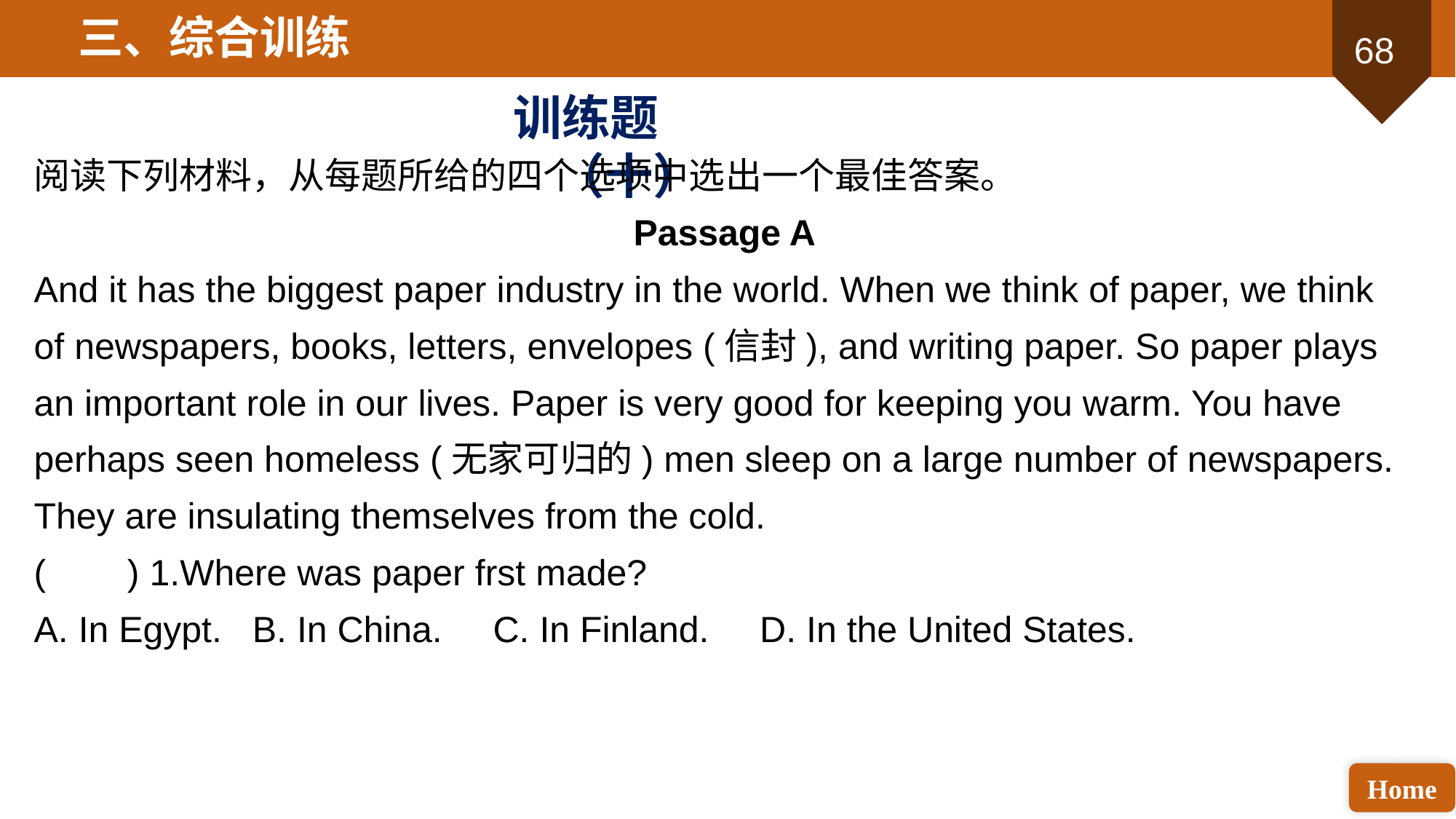

三、综合训练
训练题（十）
阅读下列材料，从每题所给的四个选项中选出一个最佳答案。
Passage A
And it has the biggest paper industry in the world. When we think of paper, we think of newspapers, books, letters, envelopes (信封), and writing paper. So paper plays an important role in our lives. Paper is very good for keeping you warm. You have perhaps seen homeless (无家可归的) men sleep on a large number of newspapers. They are insulating themselves from the cold.
(        ) 1.Where was paper frst made?
A. In Egypt.   B. In China.     C. In Finland.     D. In the United States.